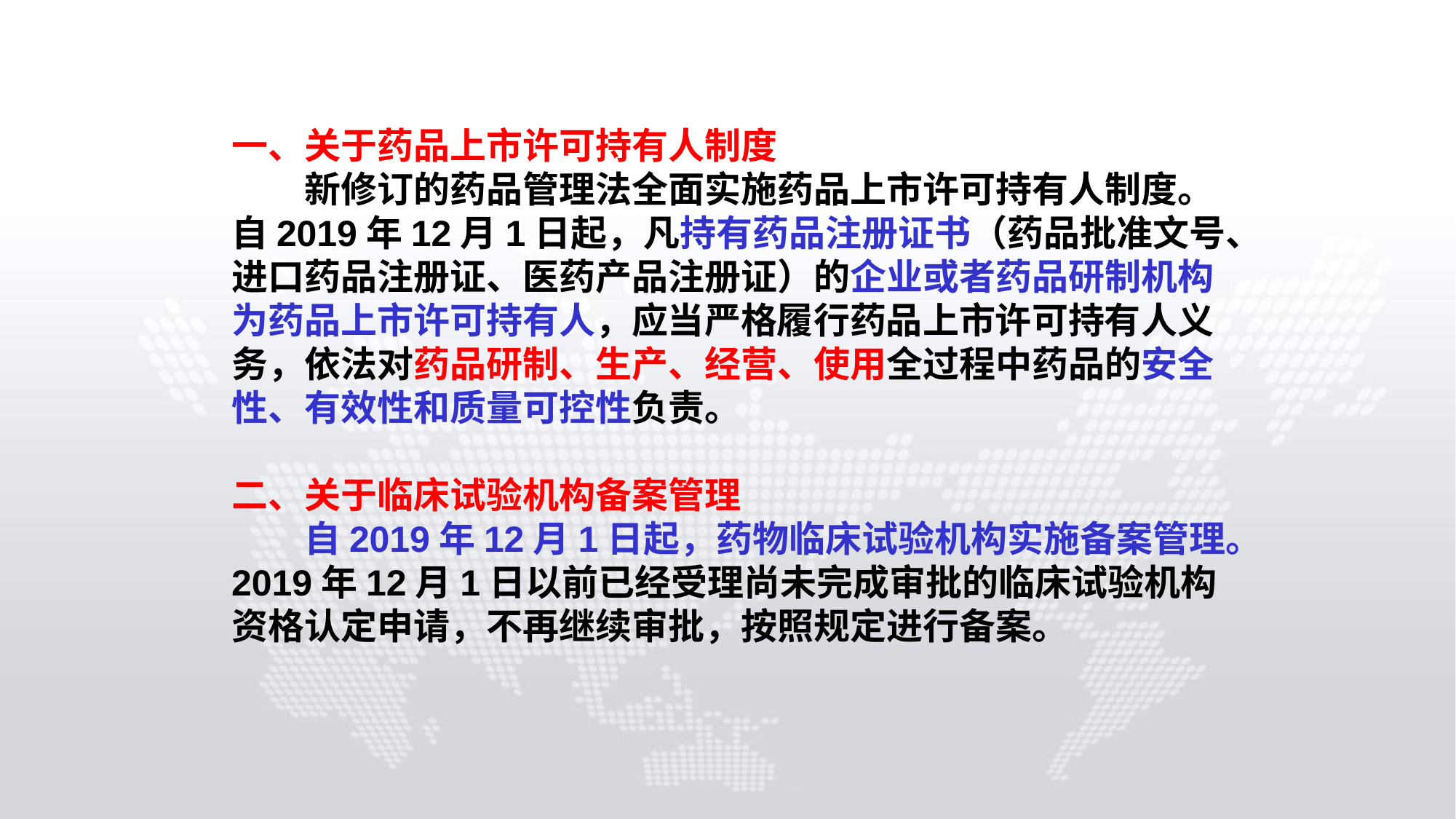

一、关于药品上市许可持有人制度
　　新修订的药品管理法全面实施药品上市许可持有人制度。自2019年12月1日起，凡持有药品注册证书（药品批准文号、进口药品注册证、医药产品注册证）的企业或者药品研制机构为药品上市许可持有人，应当严格履行药品上市许可持有人义务，依法对药品研制、生产、经营、使用全过程中药品的安全性、有效性和质量可控性负责。
二、关于临床试验机构备案管理
　　自2019年12月1日起，药物临床试验机构实施备案管理。2019年12月1日以前已经受理尚未完成审批的临床试验机构资格认定申请，不再继续审批，按照规定进行备案。